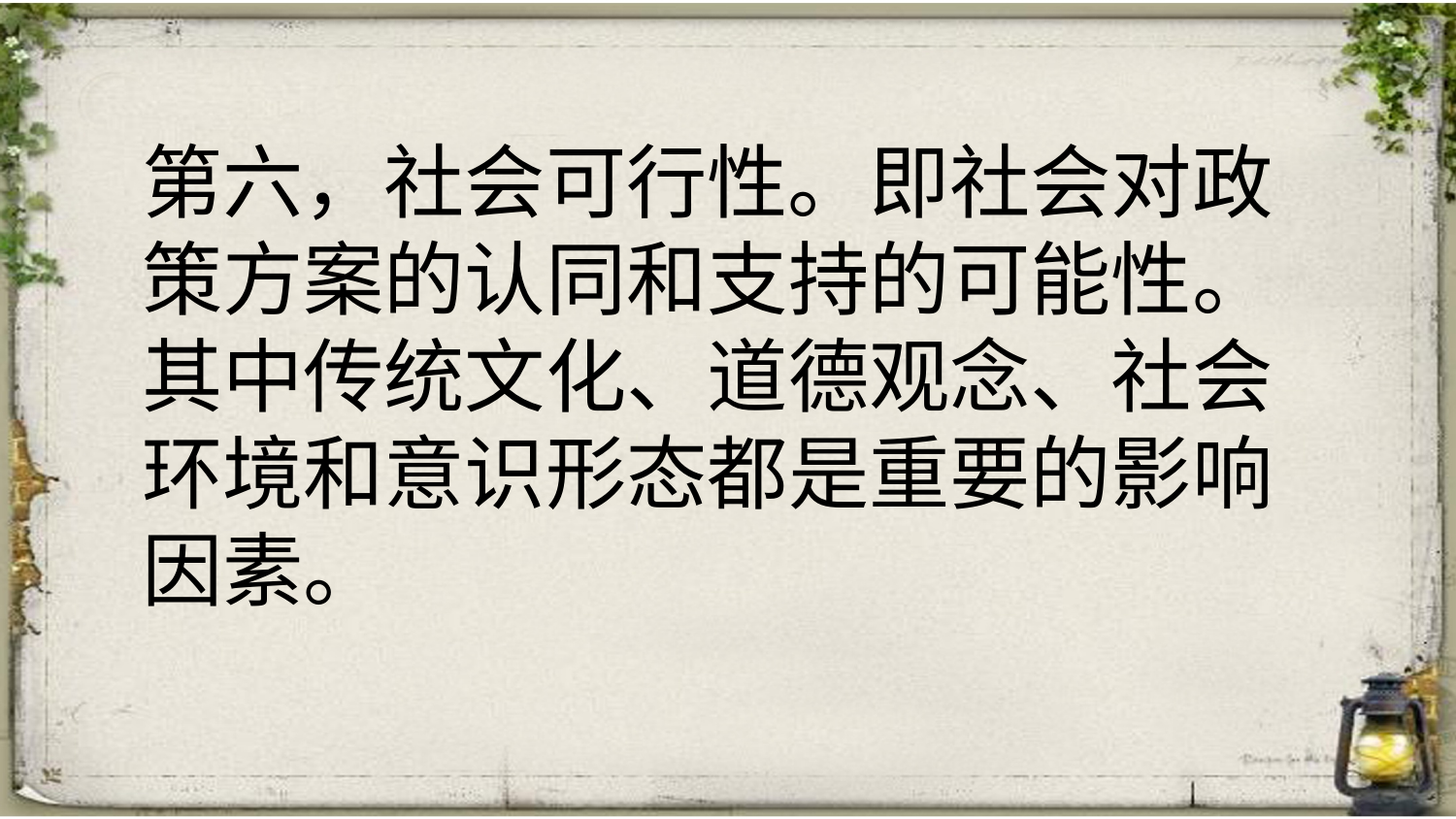

第六，社会可行性。即社会对政策方案的认同和支持的可能性。其中传统文化、道德观念、社会环境和意识形态都是重要的影响因素。